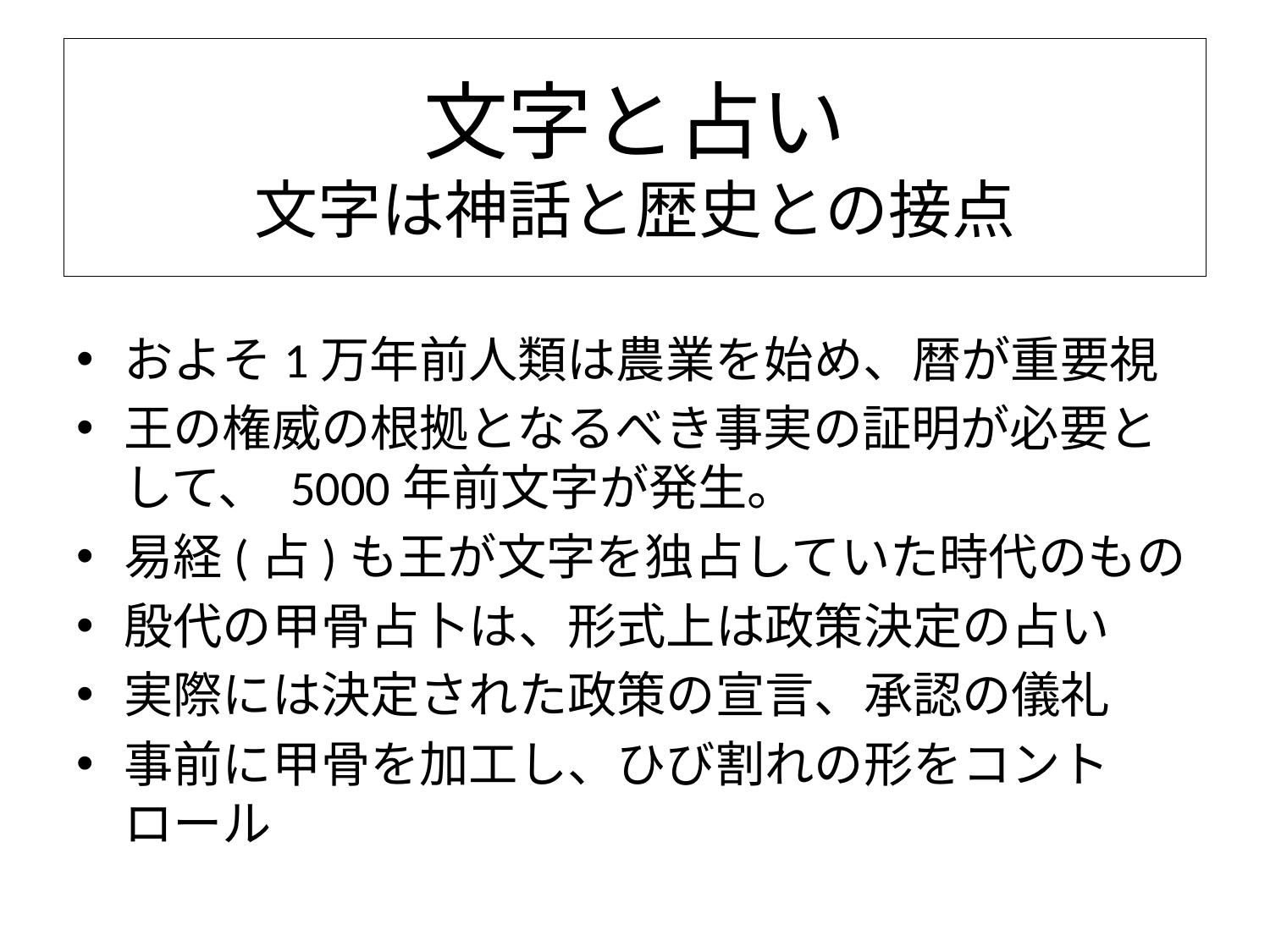

# 文字と占い 文字は神話と歴史との接点
およそ1万年前人類は農業を始め、暦が重要視
王の権威の根拠となるべき事実の証明が必要として、 5000年前文字が発生。
易経(占)も王が文字を独占していた時代のもの
殷代の甲骨占卜は、形式上は政策決定の占い
実際には決定された政策の宣言、承認の儀礼
事前に甲骨を加工し、ひび割れの形をコントロール